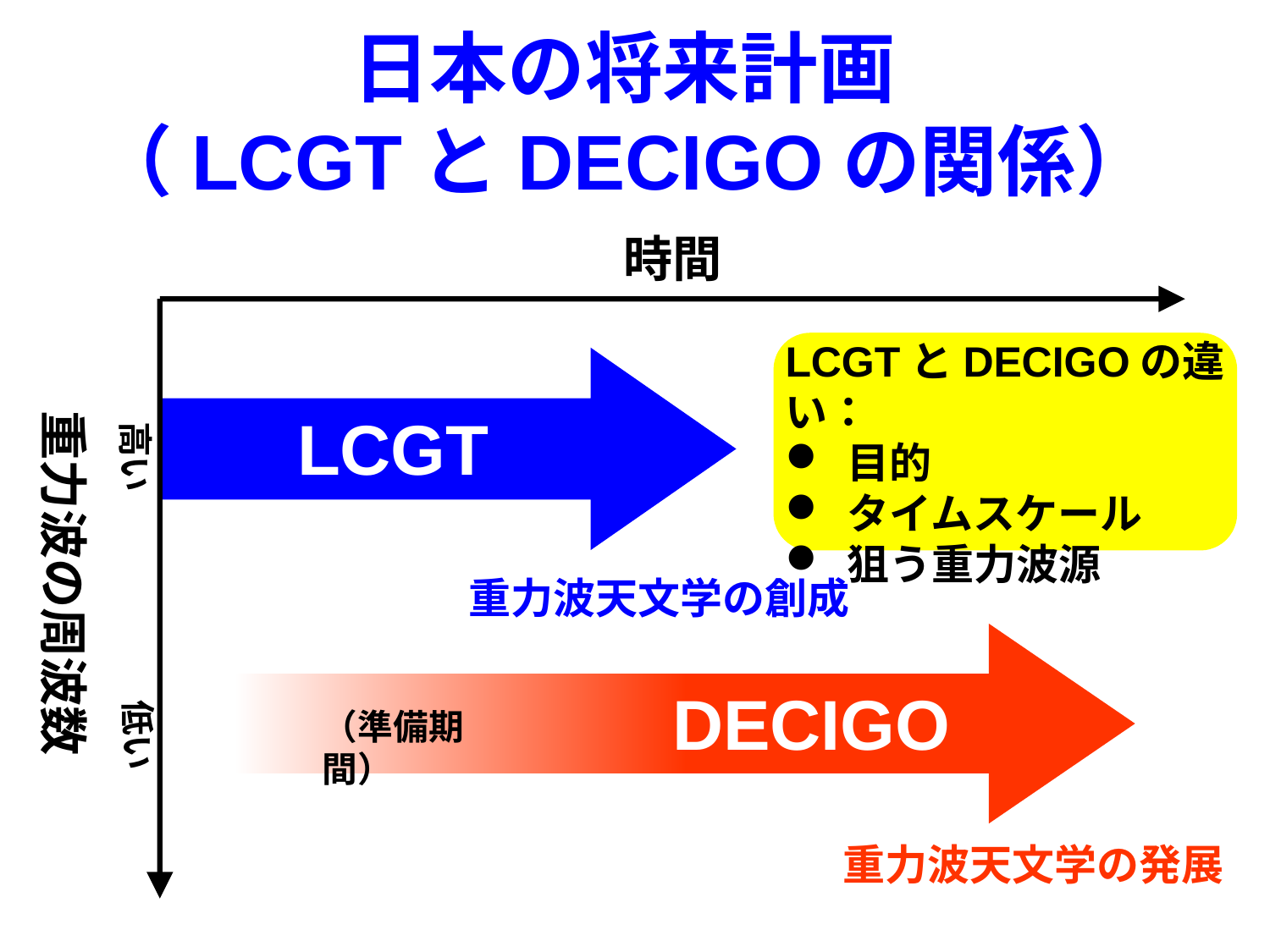

# 日本の将来計画 （LCGTとDECIGOの関係）
時間

LCGTとDECIGOの違い：
 目的
 タイムスケール
 狙う重力波源

重力波の周波数
LCGT
高い
重力波天文学の創成

DECIGO
低い
（準備期間）
重力波天文学の発展